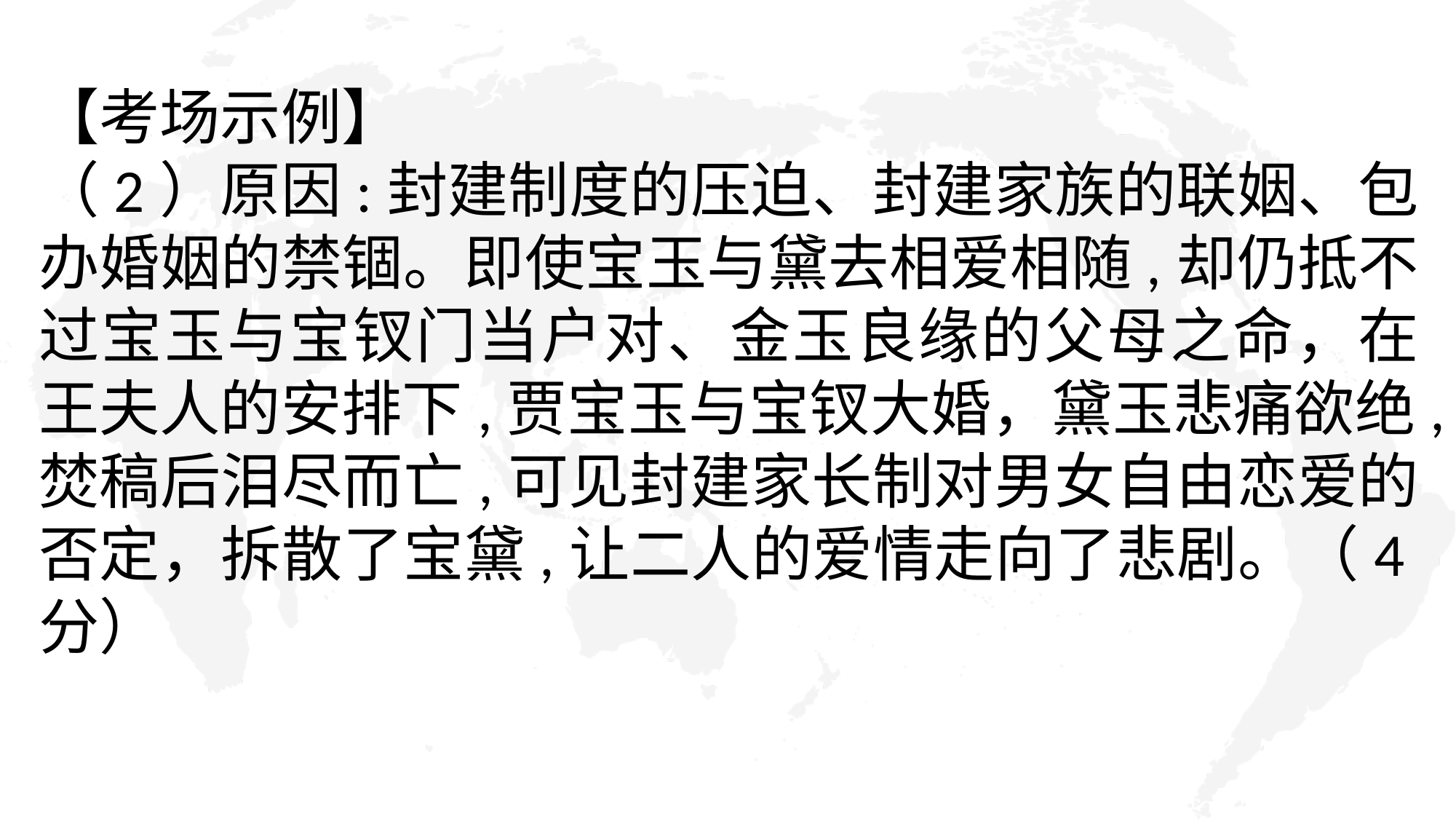

【考场示例】
（2）原因:封建制度的压迫、封建家族的联姻、包办婚姻的禁锢。即使宝玉与黛去相爱相随,却仍抵不过宝玉与宝钗门当户对、金玉良缘的父母之命，在王夫人的安排下,贾宝玉与宝钗大婚，黛玉悲痛欲绝,焚稿后泪尽而亡,可见封建家长制对男女自由恋爱的否定，拆散了宝黛,让二人的爱情走向了悲剧。（4分）